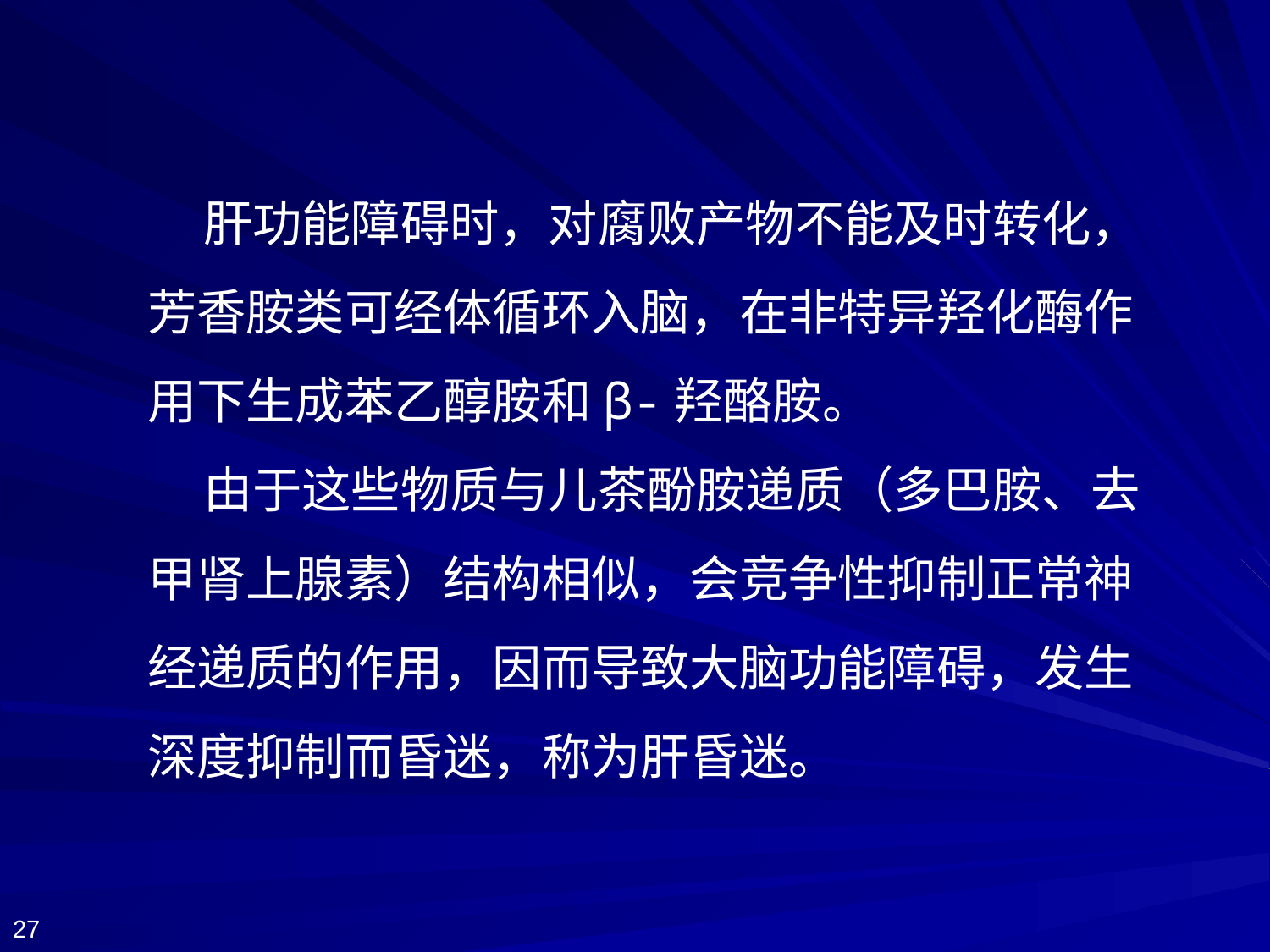

肝功能障碍时，对腐败产物不能及时转化，芳香胺类可经体循环入脑，在非特异羟化酶作用下生成苯乙醇胺和β-羟酪胺。
    由于这些物质与儿茶酚胺递质（多巴胺、去甲肾上腺素）结构相似，会竞争性抑制正常神经递质的作用，因而导致大脑功能障碍，发生深度抑制而昏迷，称为肝昏迷。
27